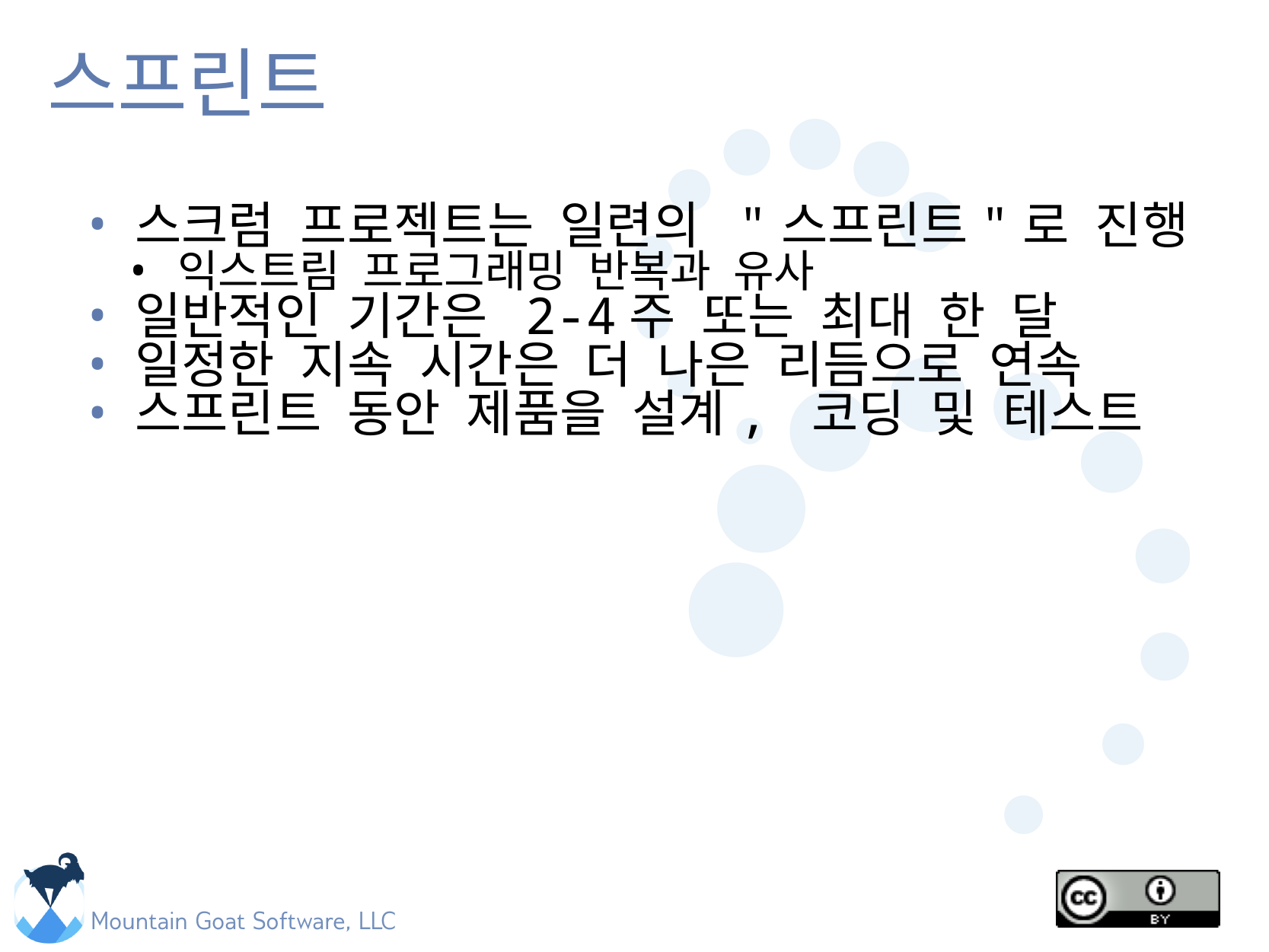

# 스프린트
스크럼 프로젝트는 일련의 "스프린트"로 진행
익스트림 프로그래밍 반복과 유사
일반적인 기간은 2-4주 또는 최대 한 달
일정한 지속 시간은 더 나은 리듬으로 연속
스프린트 동안 제품을 설계, 코딩 및 테스트